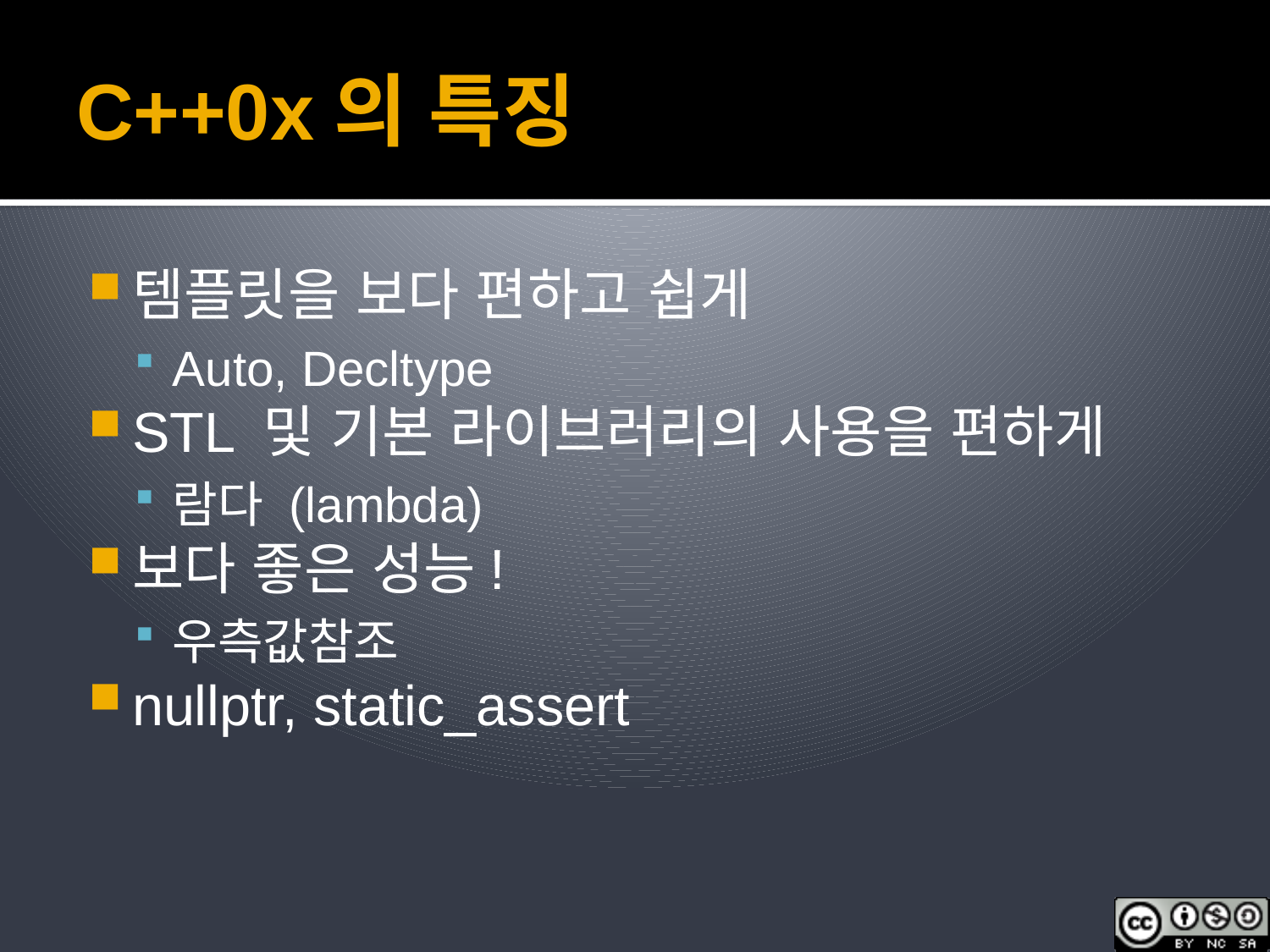

# C++0x의 특징
템플릿을 보다 편하고 쉽게
Auto, Decltype
STL 및 기본 라이브러리의 사용을 편하게
람다 (lambda)
보다 좋은 성능!
우측값참조
nullptr, static_assert